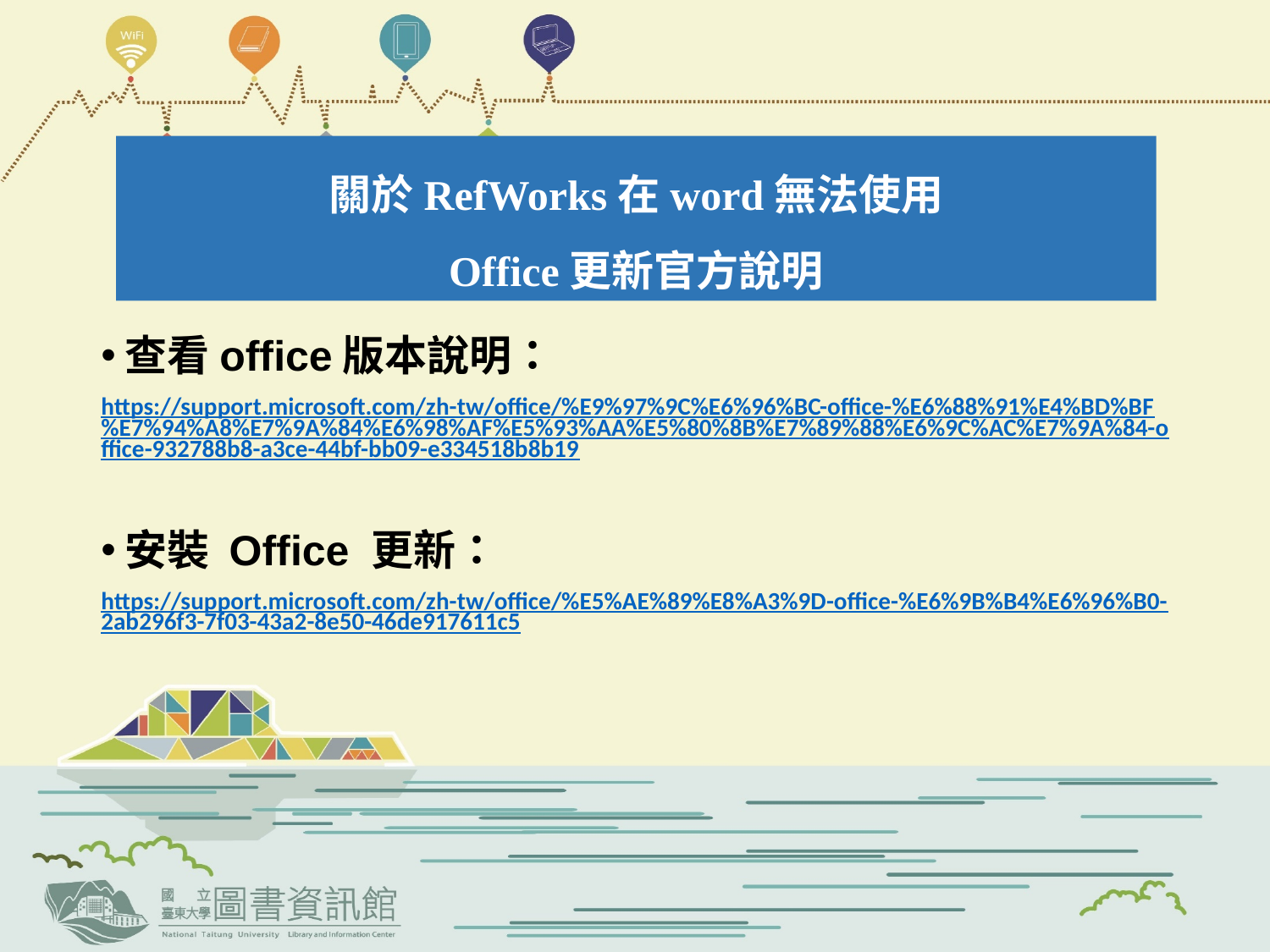

關於RefWorks在word無法使用
Office更新官方說明
查看office版本說明：
https://support.microsoft.com/zh-tw/office/%E9%97%9C%E6%96%BC-office-%E6%88%91%E4%BD%BF%E7%94%A8%E7%9A%84%E6%98%AF%E5%93%AA%E5%80%8B%E7%89%88%E6%9C%AC%E7%9A%84-office-932788b8-a3ce-44bf-bb09-e334518b8b19

安裝 Office 更新：
https://support.microsoft.com/zh-tw/office/%E5%AE%89%E8%A3%9D-office-%E6%9B%B4%E6%96%B0-2ab296f3-7f03-43a2-8e50-46de917611c5